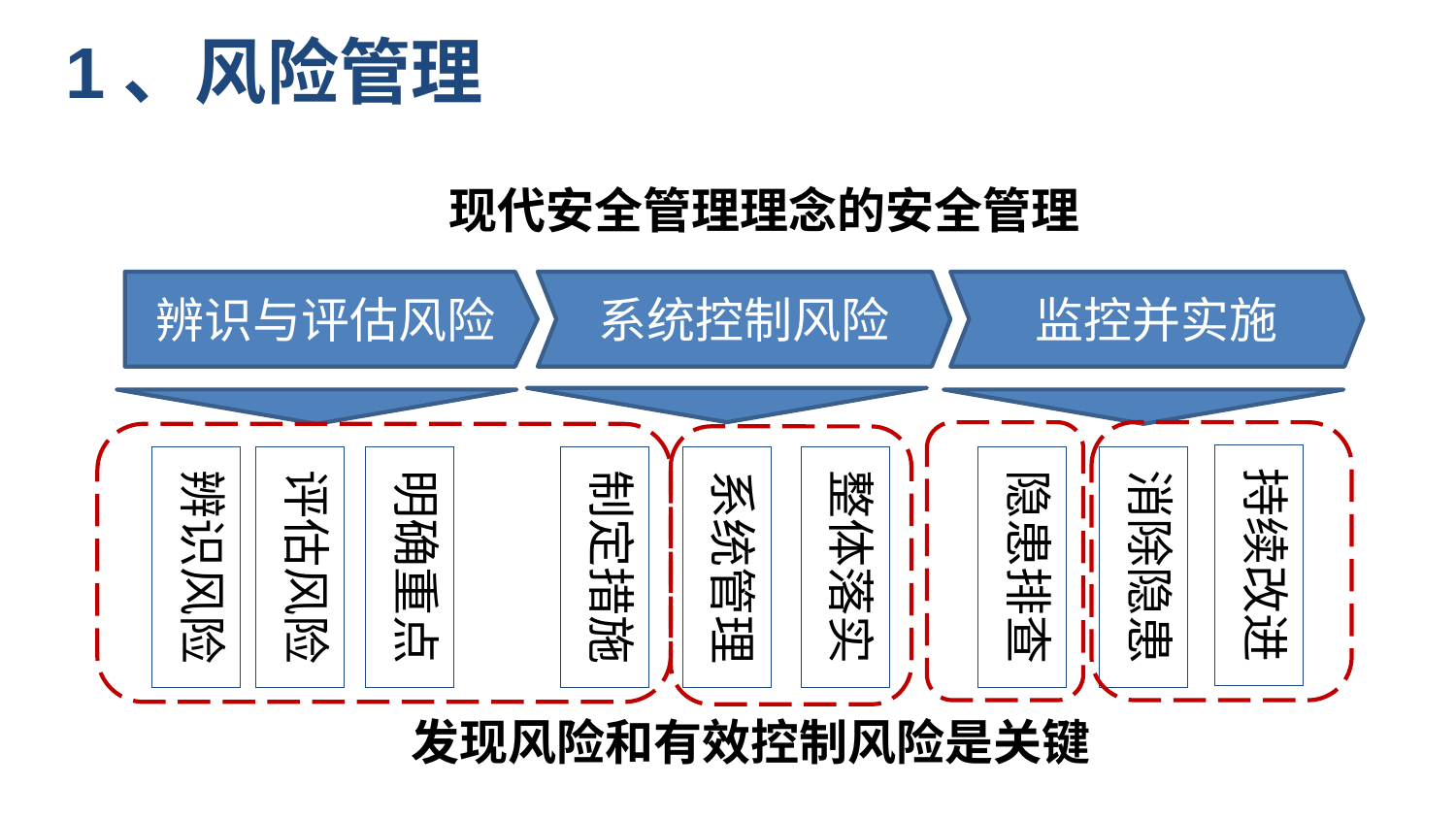

1、风险管理
基于现代安全管理理念的安全管理
辨识与评估风险
系统控制风险
监控并实施

持续改进
辨识风险
评估风险
明确重点
制定措施
系统管理
整体落实
隐患排查
消除隐患
发现风险和有效控制风险是关键